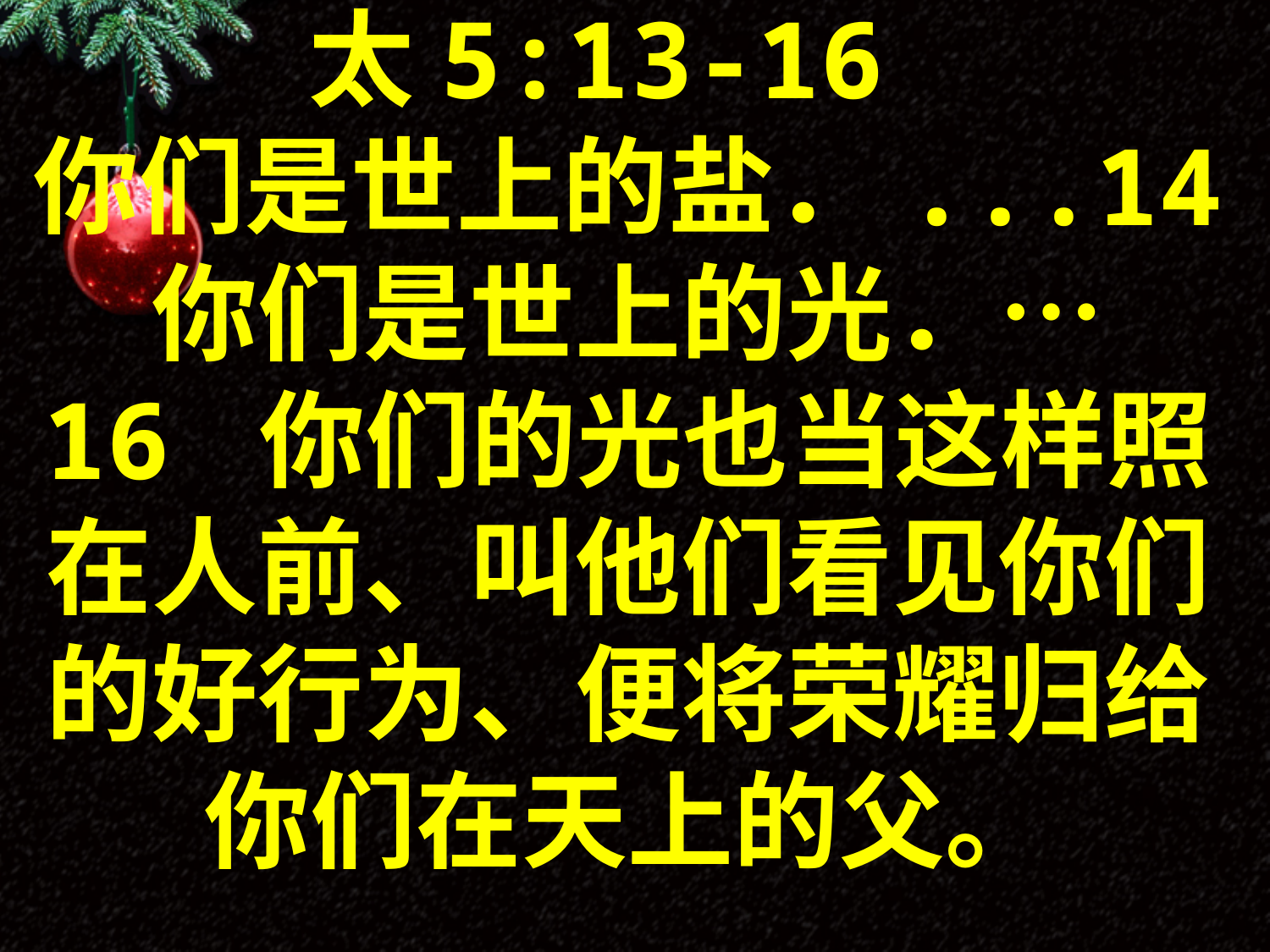

太5:13-16
你们是世上的盐．...14 你们是世上的光．…
16 你们的光也当这样照在人前、叫他们看见你们的好行为、便将荣耀归给你们在天上的父。